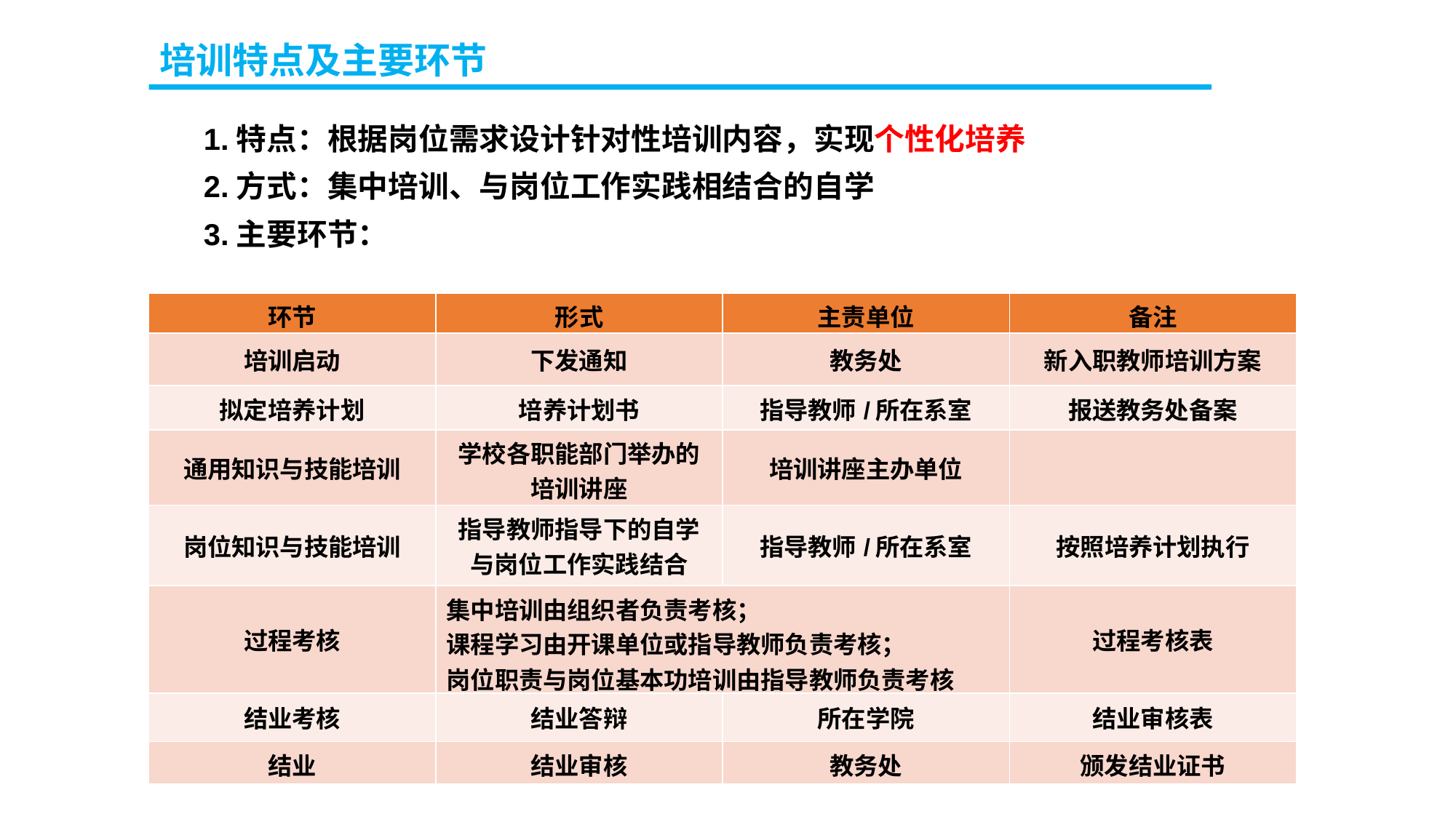

培训特点及主要环节

1.特点：根据岗位需求设计针对性培训内容，实现个性化培养
2.方式：集中培训、与岗位工作实践相结合的自学
3.主要环节：
| 环节 | 形式 | 主责单位 | 备注 |
| --- | --- | --- | --- |
| 培训启动 | 下发通知 | 教务处 | 新入职教师培训方案 |
| 拟定培养计划 | 培养计划书 | 指导教师/所在系室 | 报送教务处备案 |
| 通用知识与技能培训 | 学校各职能部门举办的培训讲座 | 培训讲座主办单位 |  |
| 岗位知识与技能培训 | 指导教师指导下的自学与岗位工作实践结合 | 指导教师/所在系室 | 按照培养计划执行 |
| 过程考核 | 集中培训由组织者负责考核； 课程学习由开课单位或指导教师负责考核； 岗位职责与岗位基本功培训由指导教师负责考核 |  | 过程考核表 |
| 结业考核 | 结业答辩 | 所在学院 | 结业审核表 |
| 结业 | 结业审核 | 教务处 | 颁发结业证书 |